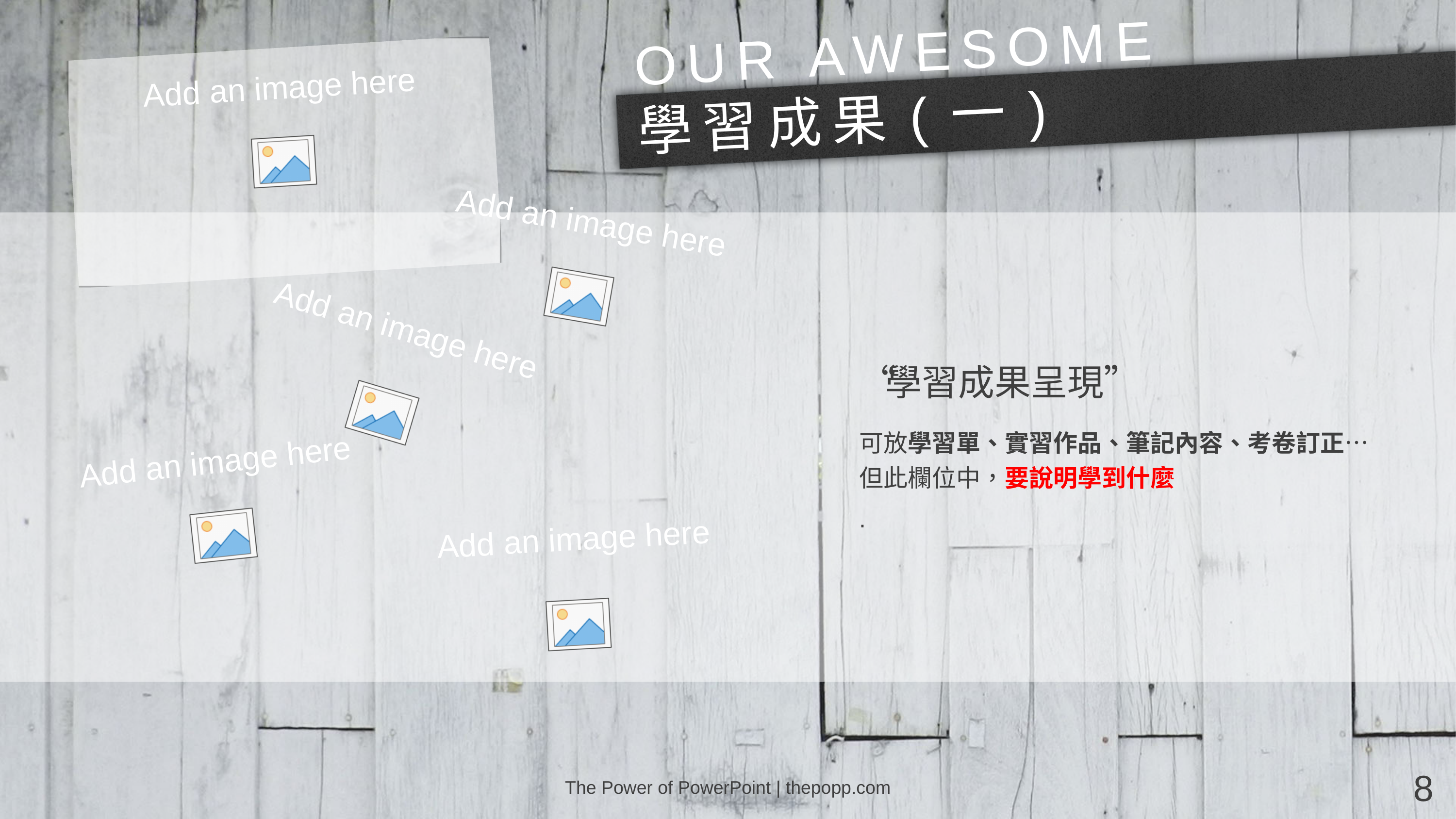

# OUR AWESOME 學習成果(一)

“學習成果呈現”

可放學習單、實習作品、筆記內容、考卷訂正…
但此欄位中，要說明學到什麼
.

The Power of PowerPoint | thepopp.com
8